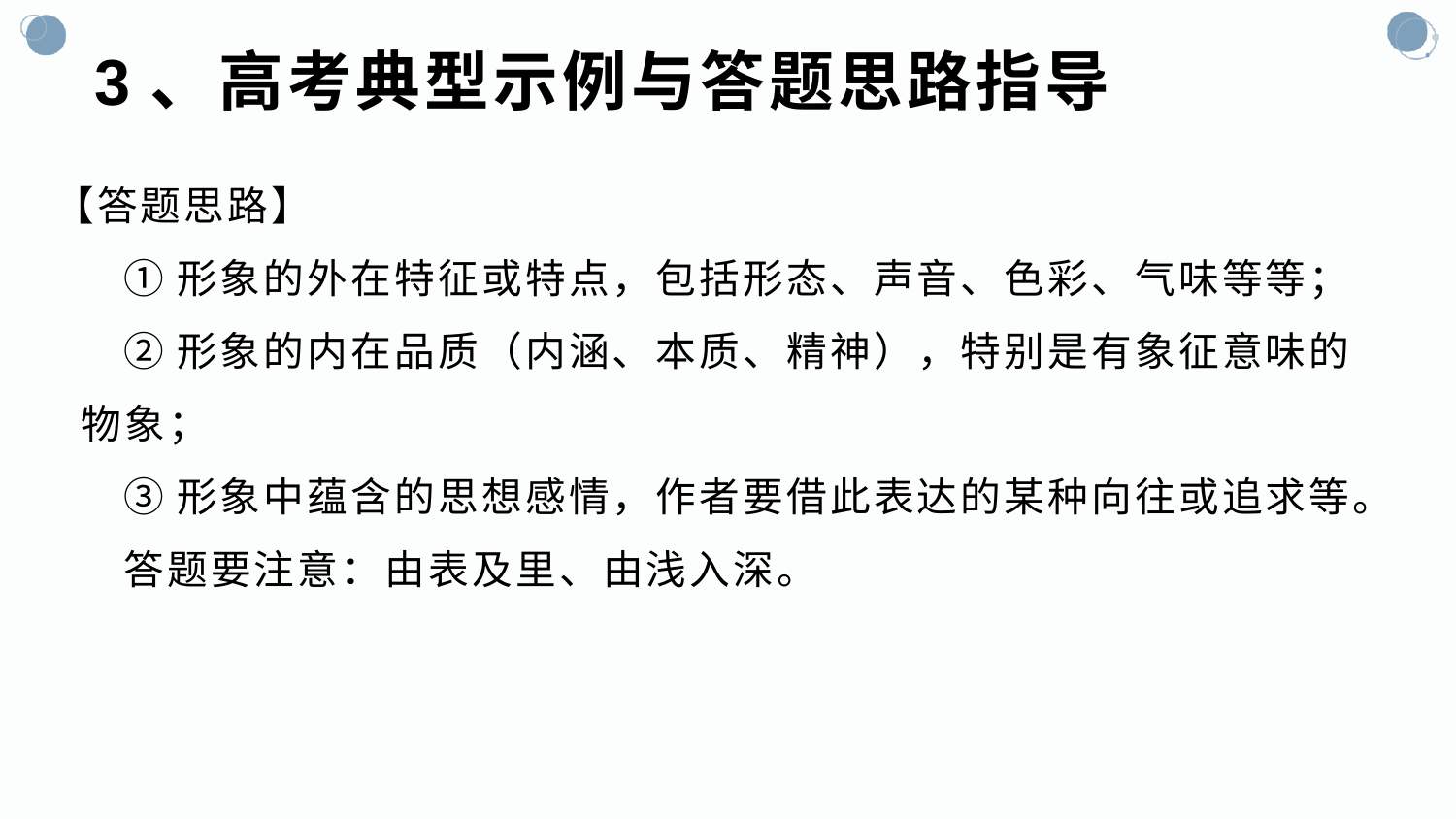

# 3、高考典型示例与答题思路指导
【答题思路】
①形象的外在特征或特点，包括形态、声音、色彩、气味等等；
②形象的内在品质（内涵、本质、精神），特别是有象征意味的物象；
③形象中蕴含的思想感情，作者要借此表达的某种向往或追求等。
答题要注意：由表及里、由浅入深。